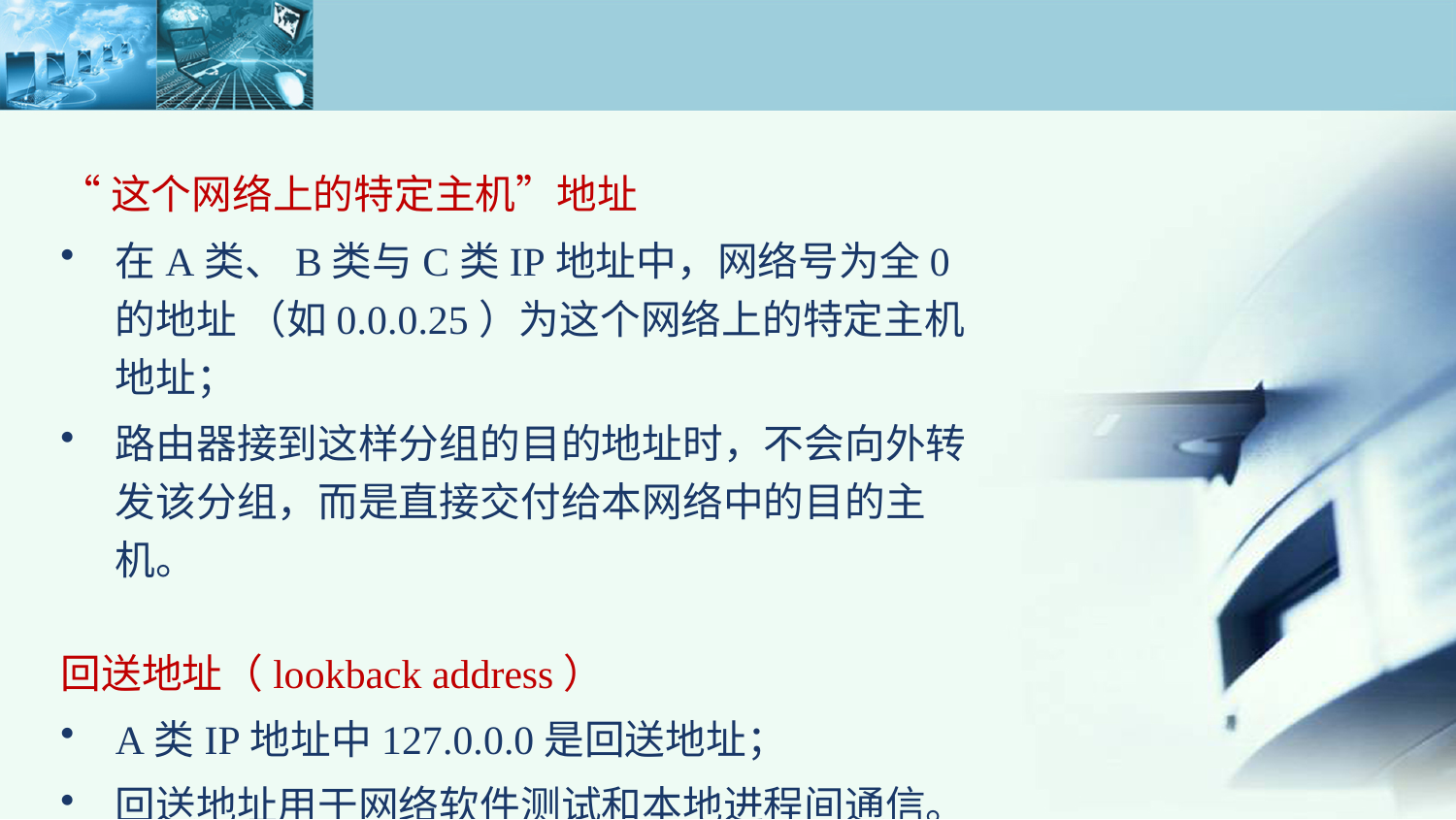

“这个网络上的特定主机”地址
在A类、B类与C类IP地址中，网络号为全0的地址 （如0.0.0.25）为这个网络上的特定主机地址；
路由器接到这样分组的目的地址时，不会向外转发该分组，而是直接交付给本网络中的目的主机。

回送地址（lookback address）
A类IP地址中127.0.0.0是回送地址；
回送地址用于网络软件测试和本地进程间通信。